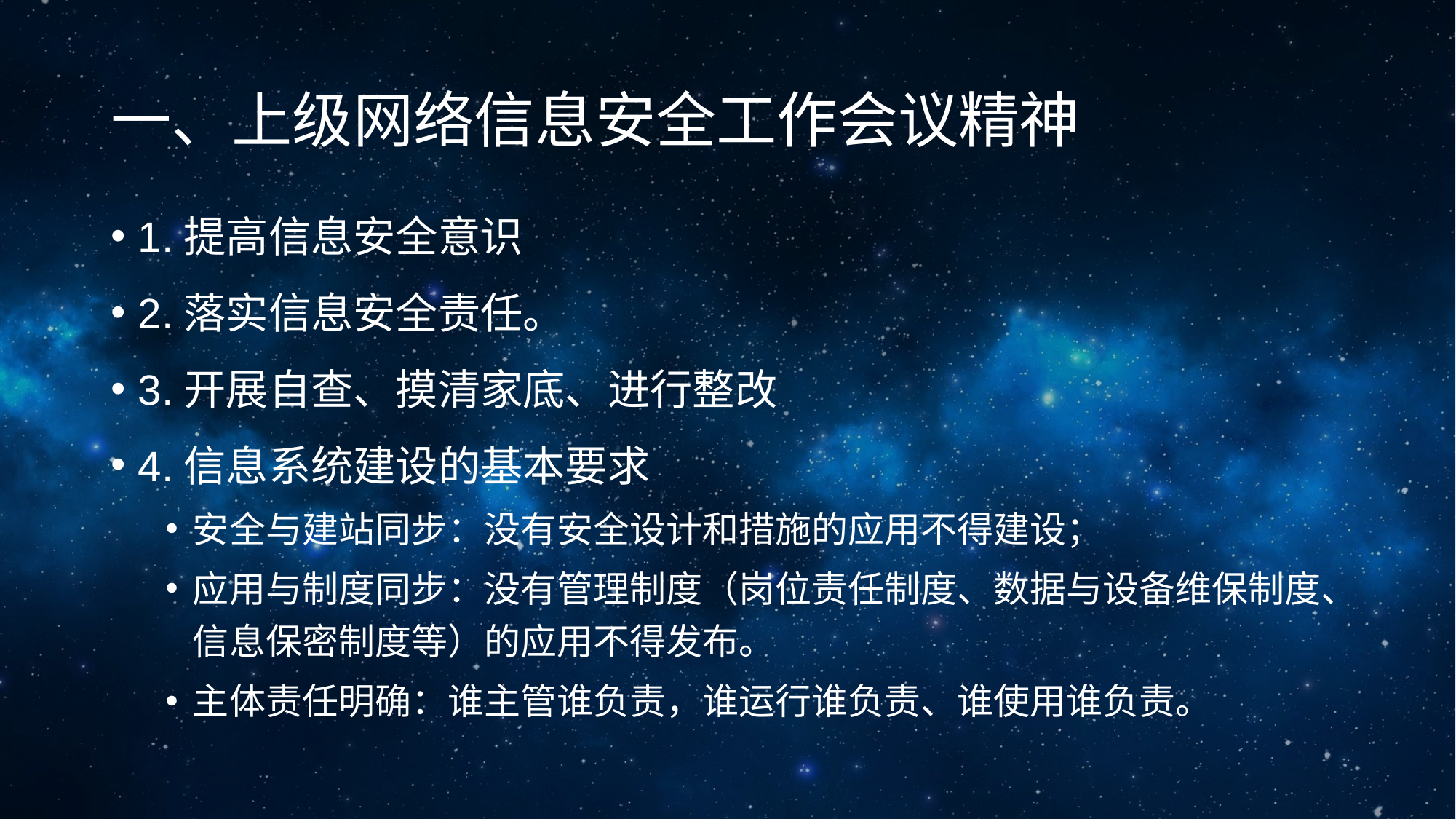

# 一、上级网络信息安全工作会议精神
1.提高信息安全意识
2.落实信息安全责任。
3.开展自查、摸清家底、进行整改
4.信息系统建设的基本要求
安全与建站同步：没有安全设计和措施的应用不得建设；
应用与制度同步：没有管理制度（岗位责任制度、数据与设备维保制度、信息保密制度等）的应用不得发布。
主体责任明确：谁主管谁负责，谁运行谁负责、谁使用谁负责。